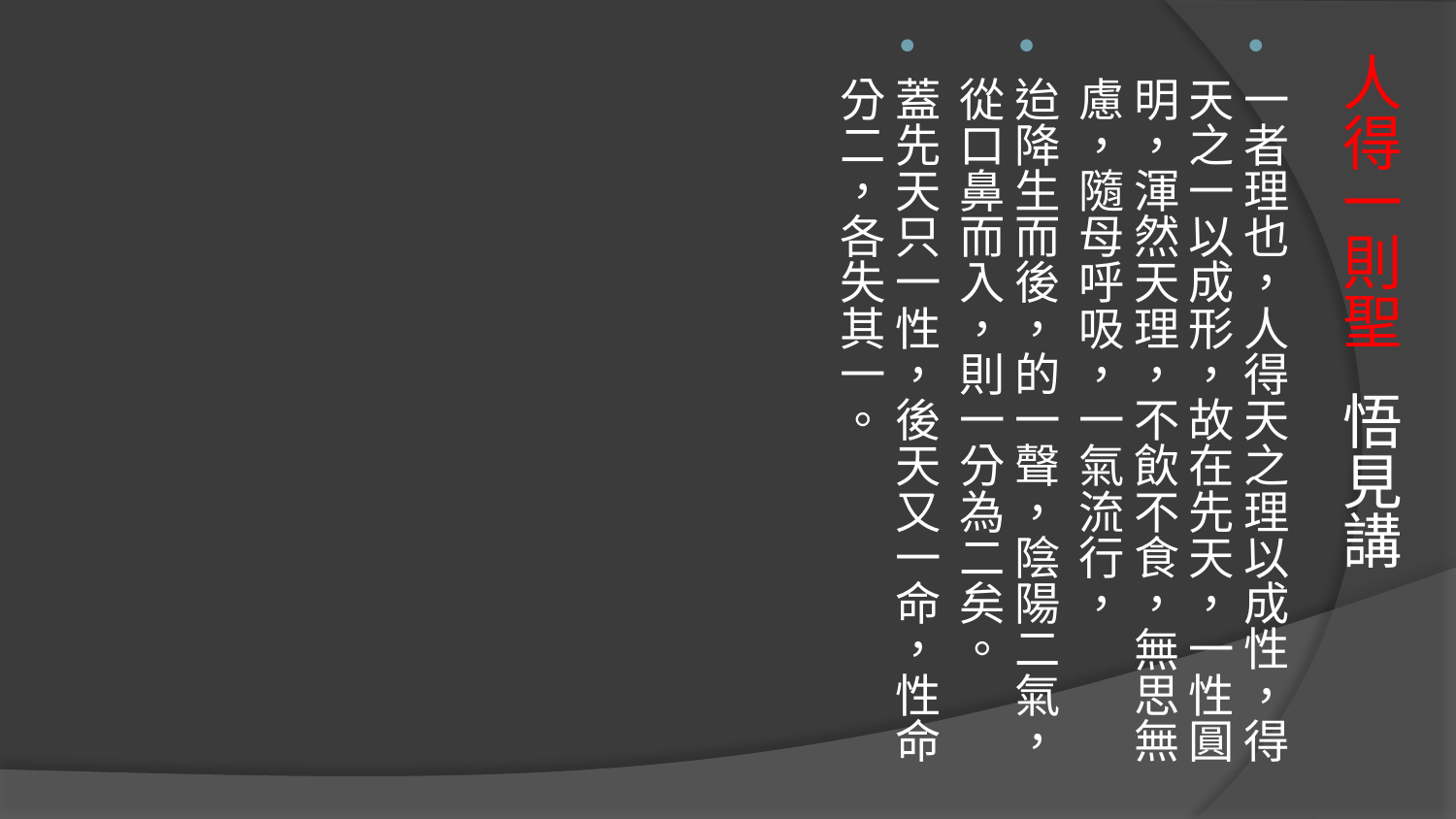

一者理也，人得天之理以成性，得天之一以成形，故在先天，一性圓明，渾然天理，不飲不食，無思無慮，隨母呼吸，一氣流行，
迨降生而後，的一聲，陰陽二氣，從口鼻而入，則一分為二矣。
蓋先天只一性，後天又一命，性命分二，各失其一。

# 人得一則聖   悟見講